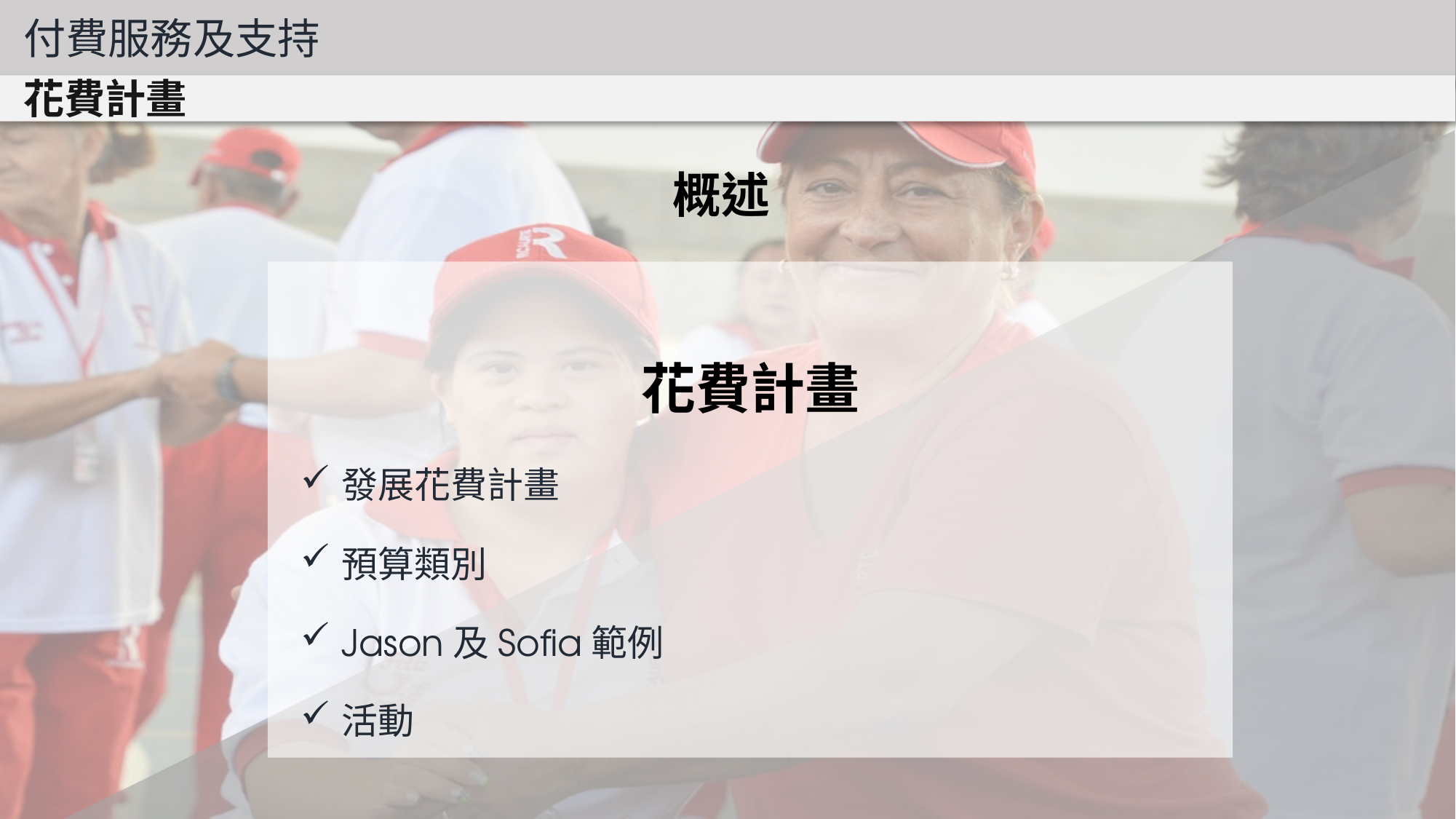

付費服務及支持
花費計畫
概述

花費計畫
發展花費計畫

預算類別

Jason及Sofia範例

活動